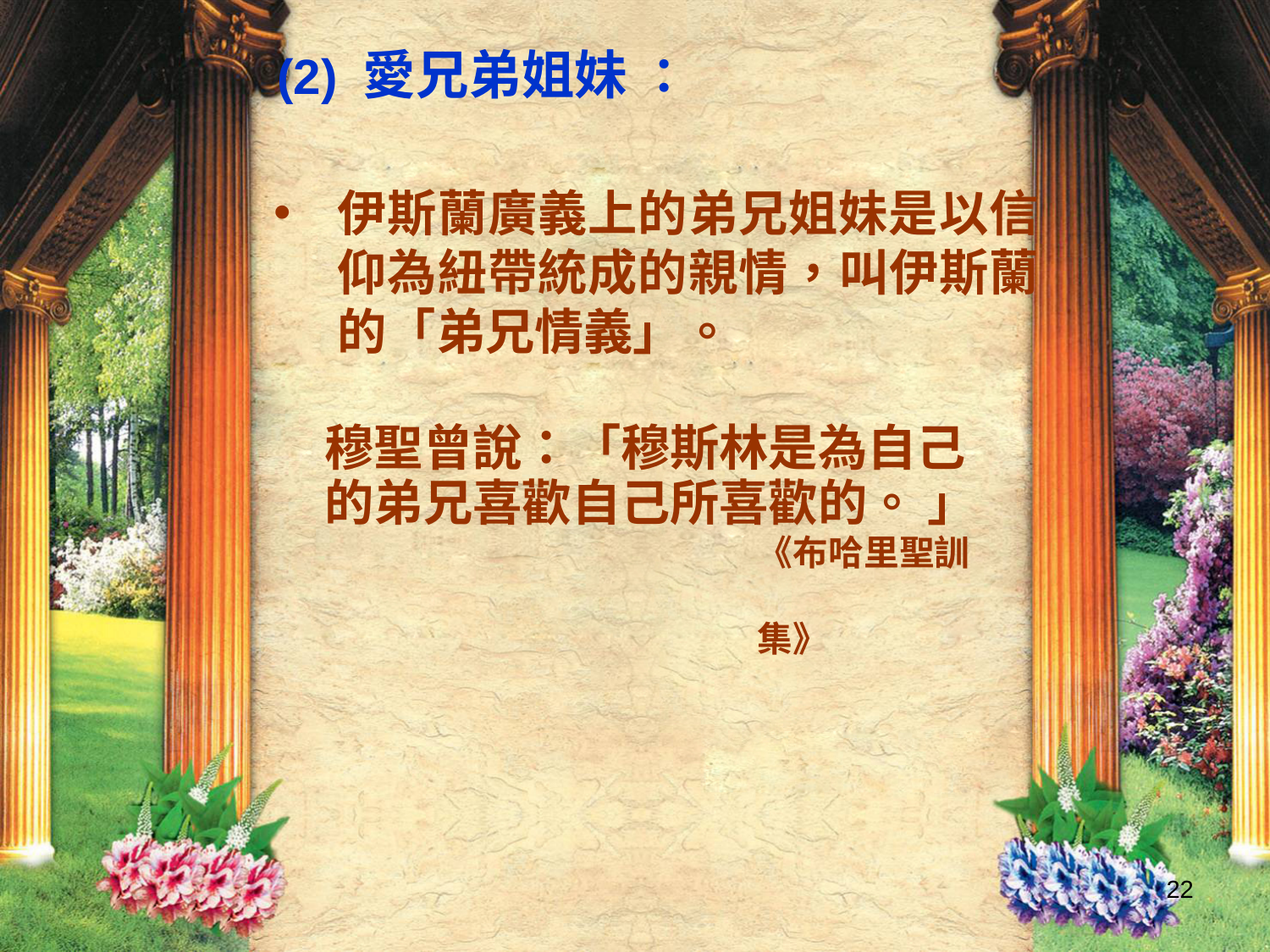

(2) 愛兄弟姐妹 ：
伊斯蘭廣義上的弟兄姐妹是以信仰為紐帶統成的親情，叫伊斯蘭的「弟兄情義」。
穆聖曾說：「穆斯林是為自己的弟兄喜歡自己所喜歡的。 」
《布哈里聖訓集》
22